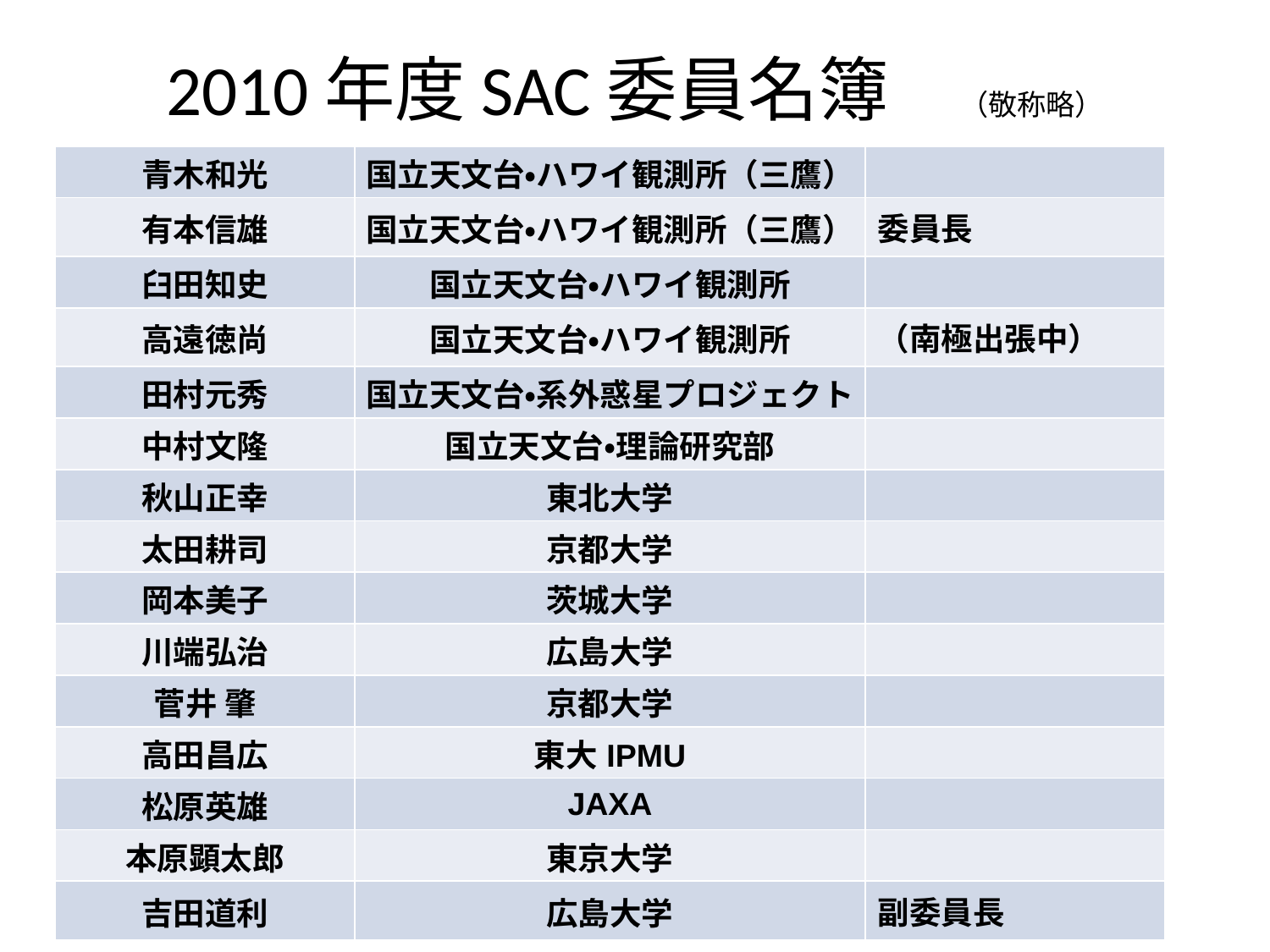

# 2010年度SAC委員名簿　（敬称略）
| 青木和光 | 国立天文台・ハワイ観測所（三鷹） |  |
| --- | --- | --- |
| 有本信雄 | 国立天文台・ハワイ観測所（三鷹） | 委員長 |
| 臼田知史 | 国立天文台・ハワイ観測所 |  |
| 高遠徳尚 | 国立天文台・ハワイ観測所 | （南極出張中） |
| 田村元秀 | 国立天文台・系外惑星プロジェクト |  |
| 中村文隆 | 国立天文台・理論研究部 |  |
| 秋山正幸 | 東北大学 |  |
| 太田耕司 | 京都大学 |  |
| 岡本美子 | 茨城大学 |  |
| 川端弘治 | 広島大学 |  |
| 菅井 肇 | 京都大学 |  |
| 高田昌広 | 東大IPMU |  |
| 松原英雄 | JAXA |  |
| 本原顕太郎 | 東京大学 |  |
| 吉田道利 | 広島大学 | 副委員長 |